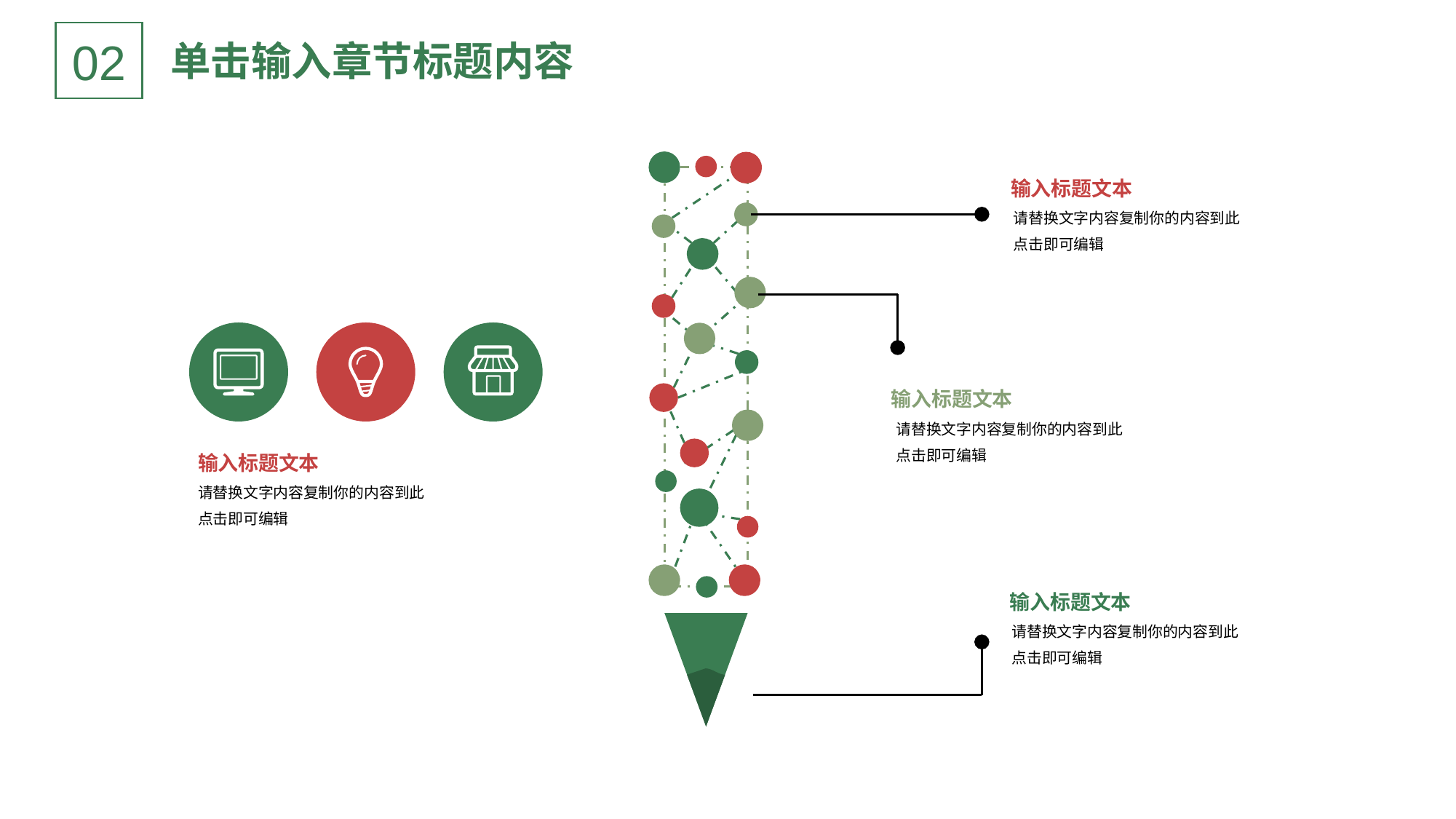

输入标题文本
请替换文字内容复制你的内容到此
点击即可编辑
输入标题文本
请替换文字内容复制你的内容到此
点击即可编辑

输入标题文本
请替换文字内容复制你的内容到此
点击即可编辑
输入标题文本
请替换文字内容复制你的内容到此
点击即可编辑